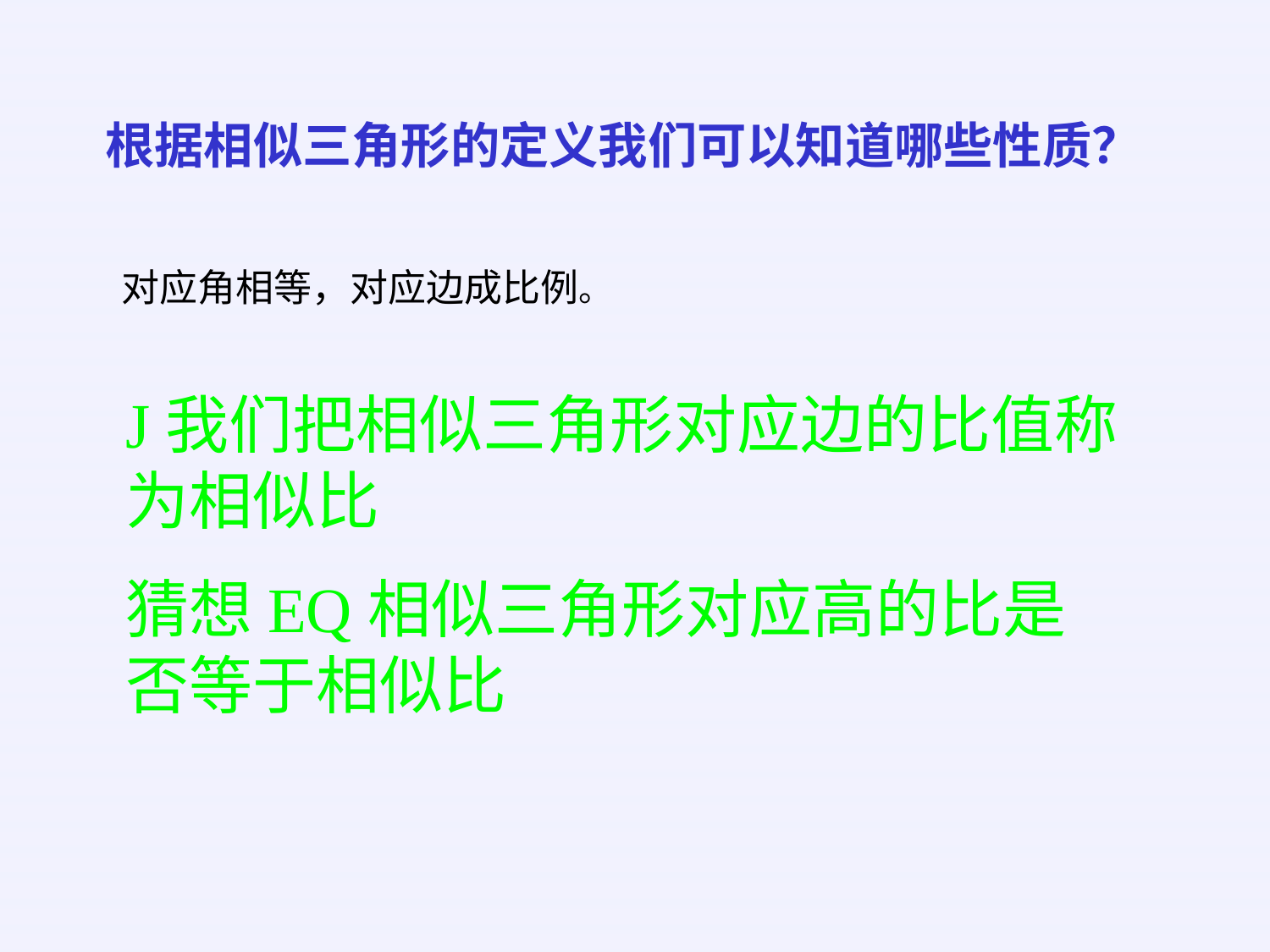

根据相似三角形的定义我们可以知道哪些性质？
对应角相等，对应边成比例。
J我们把相似三角形对应边的比值称为相似比
猜想EQ相似三角形对应高的比是否等于相似比